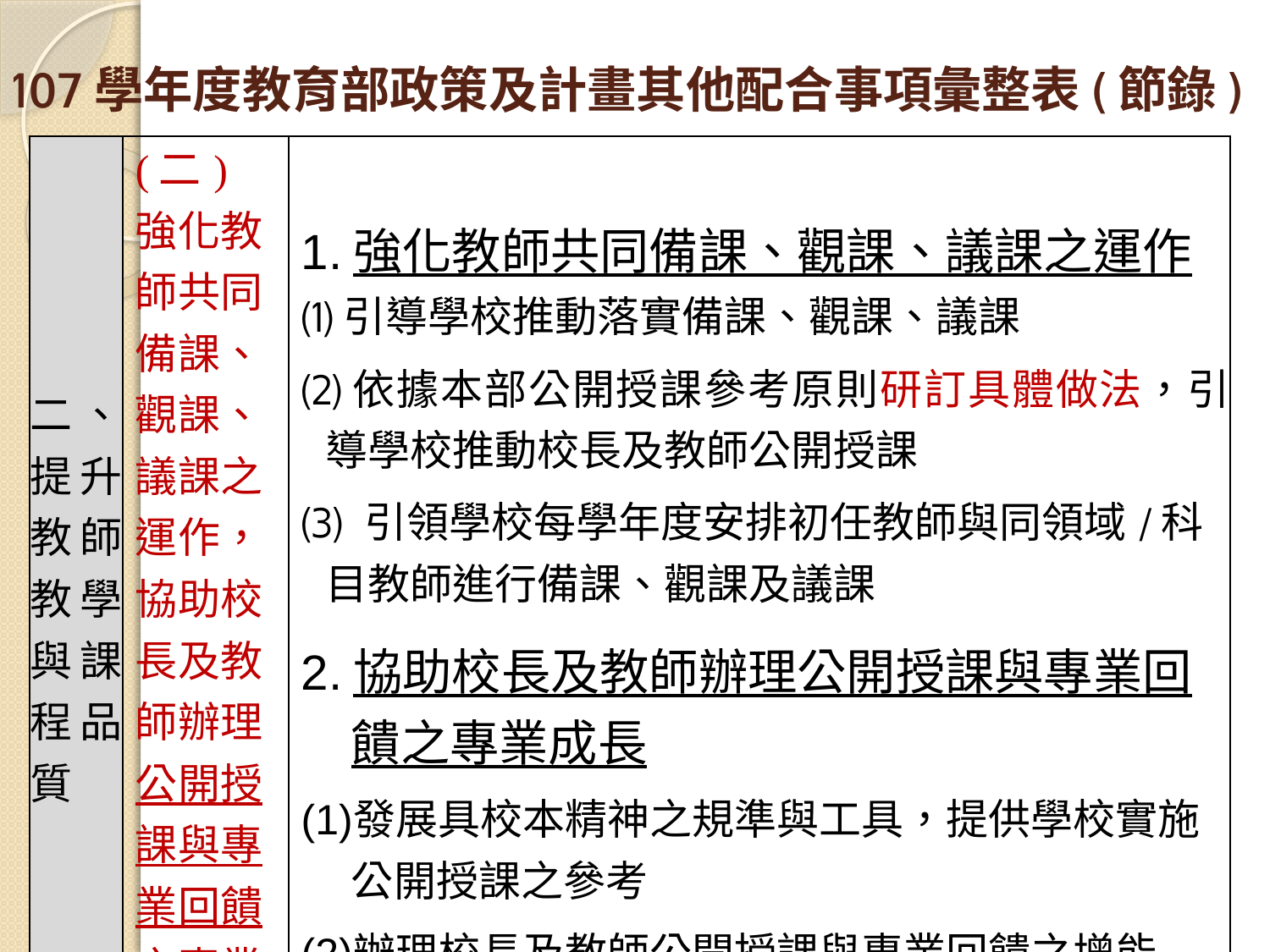

# 107學年度教育部政策及計畫其他配合事項彙整表(節錄)
| 二、提升教師教學與課程品質 | (二) 強化教師共同備課、觀課、議課之運作，協助校長及教師辦理公開授課與專業回饋之專業成長 | 1.強化教師共同備課、觀課、議課之運作 (1)引導學校推動落實備課、觀課、議課 (2)依據本部公開授課參考原則研訂具體做法，引導學校推動校長及教師公開授課 (3) 引領學校每學年度安排初任教師與同領域/科目教師進行備課、觀課及議課 2.協助校長及教師辦理公開授課與專業回饋之專業成長 發展具校本精神之規準與工具，提供學校實施公開授課之參考 辦理校長及教師公開授課與專業回饋之增能 |
| --- | --- | --- |